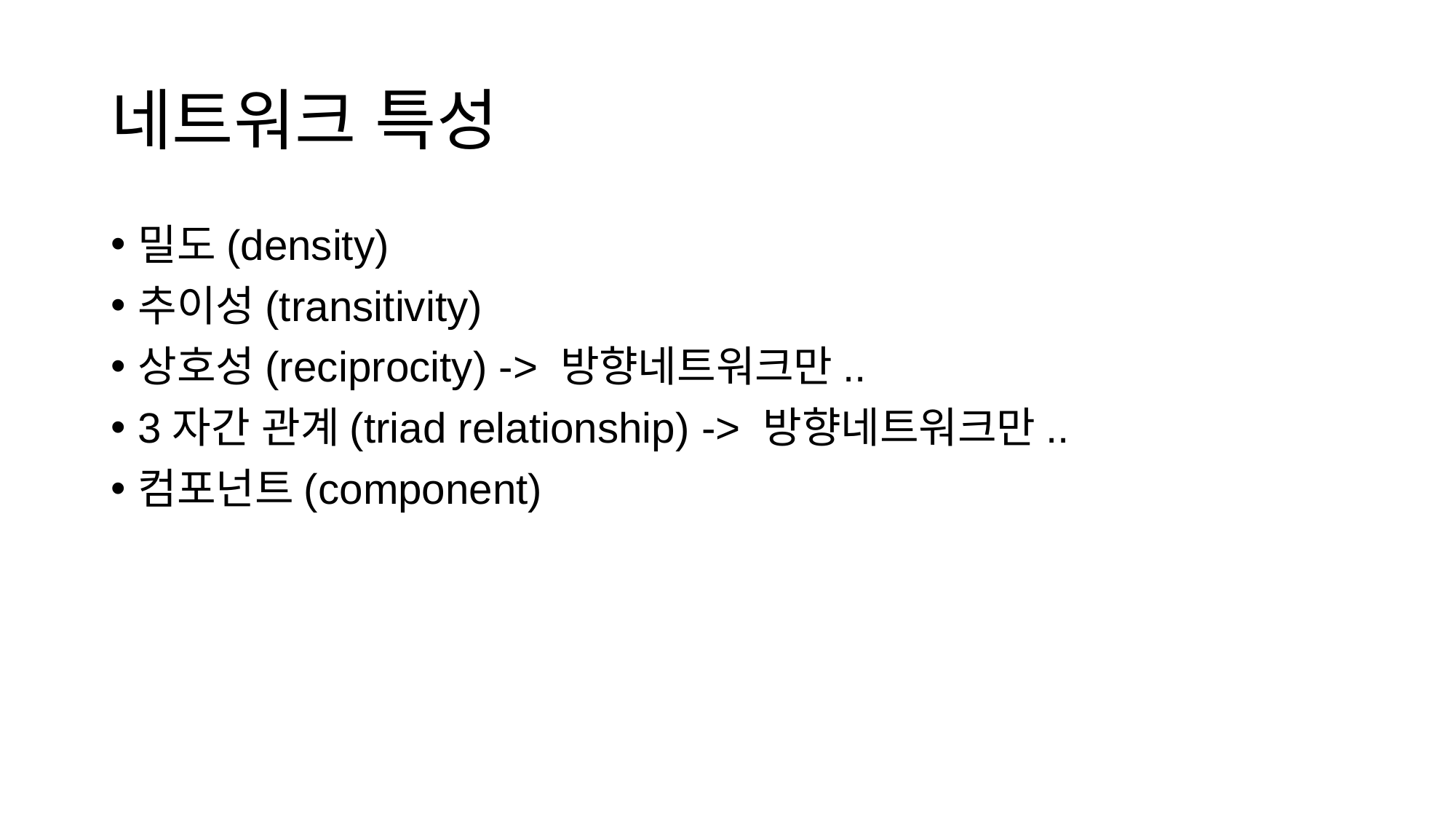

# 네트워크 특성
밀도(density)
추이성(transitivity)
상호성(reciprocity) -> 방향네트워크만..
3자간 관계(triad relationship) -> 방향네트워크만..
컴포넌트(component)